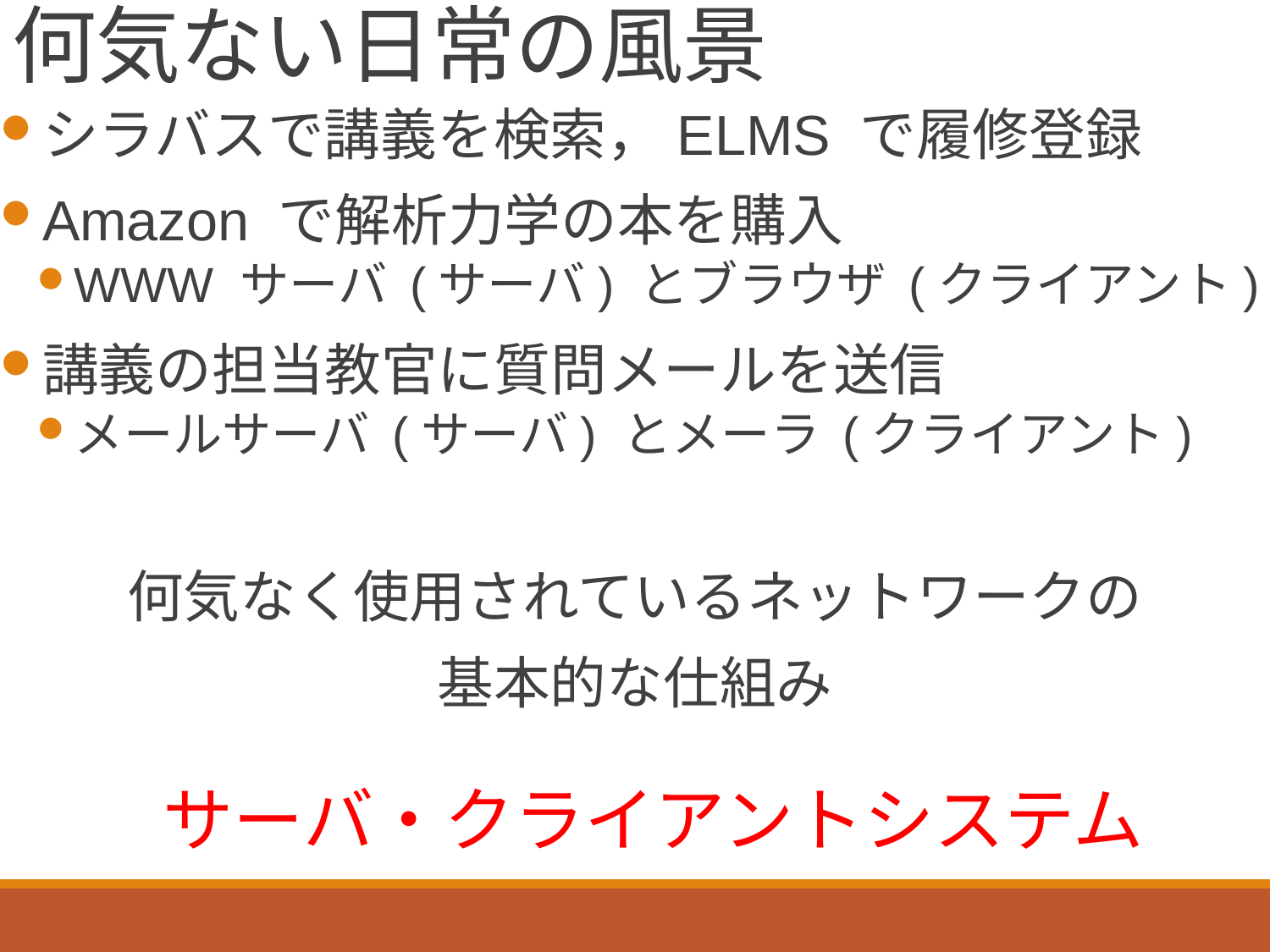

# 何気ない日常の風景
シラバスで講義を検索，ELMS で履修登録
Amazon で解析力学の本を購入
WWW サーバ (サーバ) とブラウザ (クライアント)
講義の担当教官に質問メールを送信
メールサーバ (サーバ) とメーラ (クライアント)

何気なく使用されているネットワークの
基本的な仕組み

サーバ・クライアントシステム